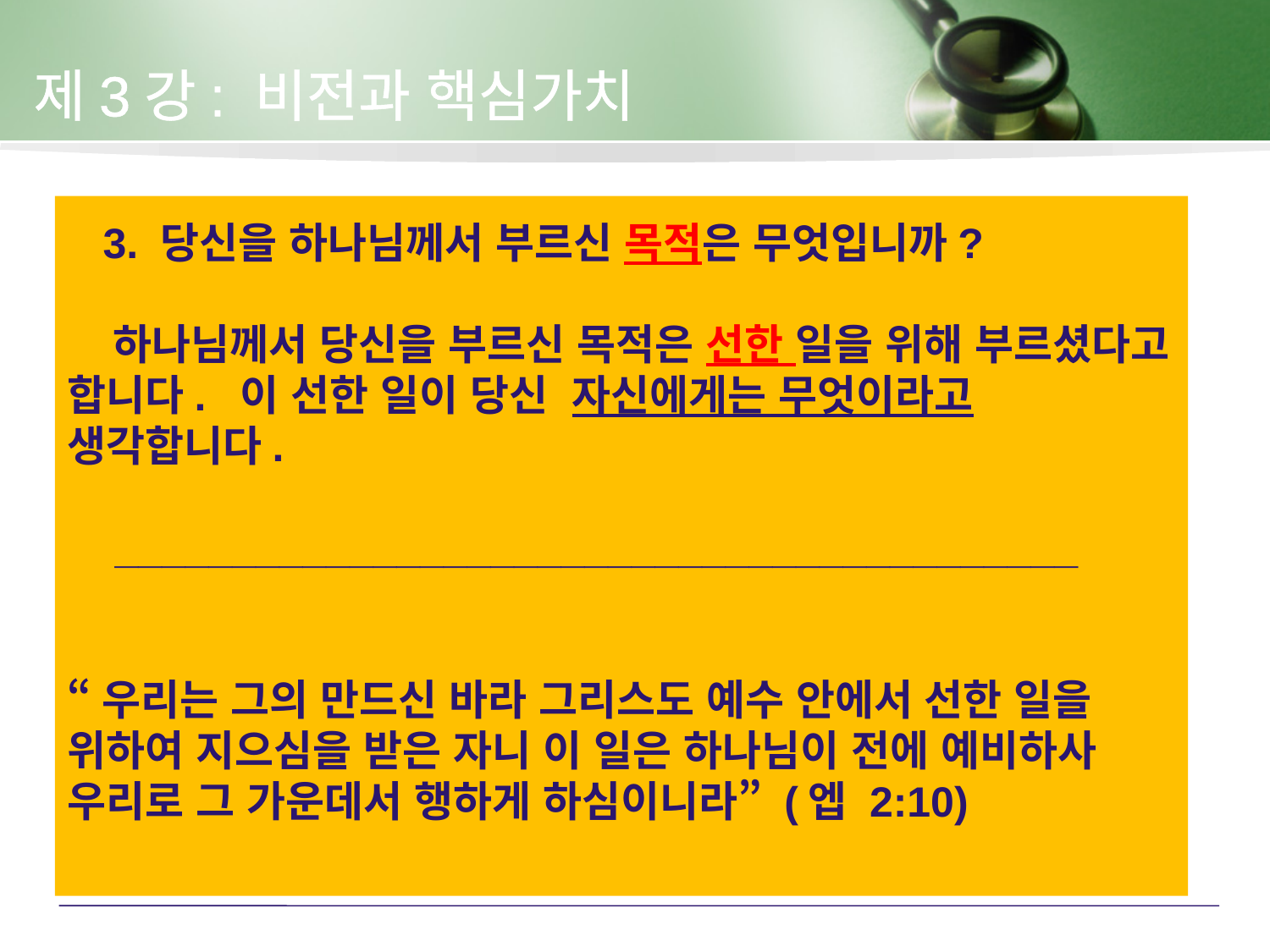

제3강: 비전과 핵심가치

   3. 당신을 하나님께서 부르신 목적은 무엇입니까?

   하나님께서 당신을 부르신 목적은 선한 일을 위해 부르셨다고 합니다.  이 선한 일이 당신  자신에게는 무엇이라고 생각합니다.

    _________________________________________

“우리는 그의 만드신 바라 그리스도 예수 안에서 선한 일을 위하여 지으심을 받은 자니 이 일은 하나님이 전에 예비하사 우리로 그 가운데서 행하게 하심이니라” (엡 2:10)